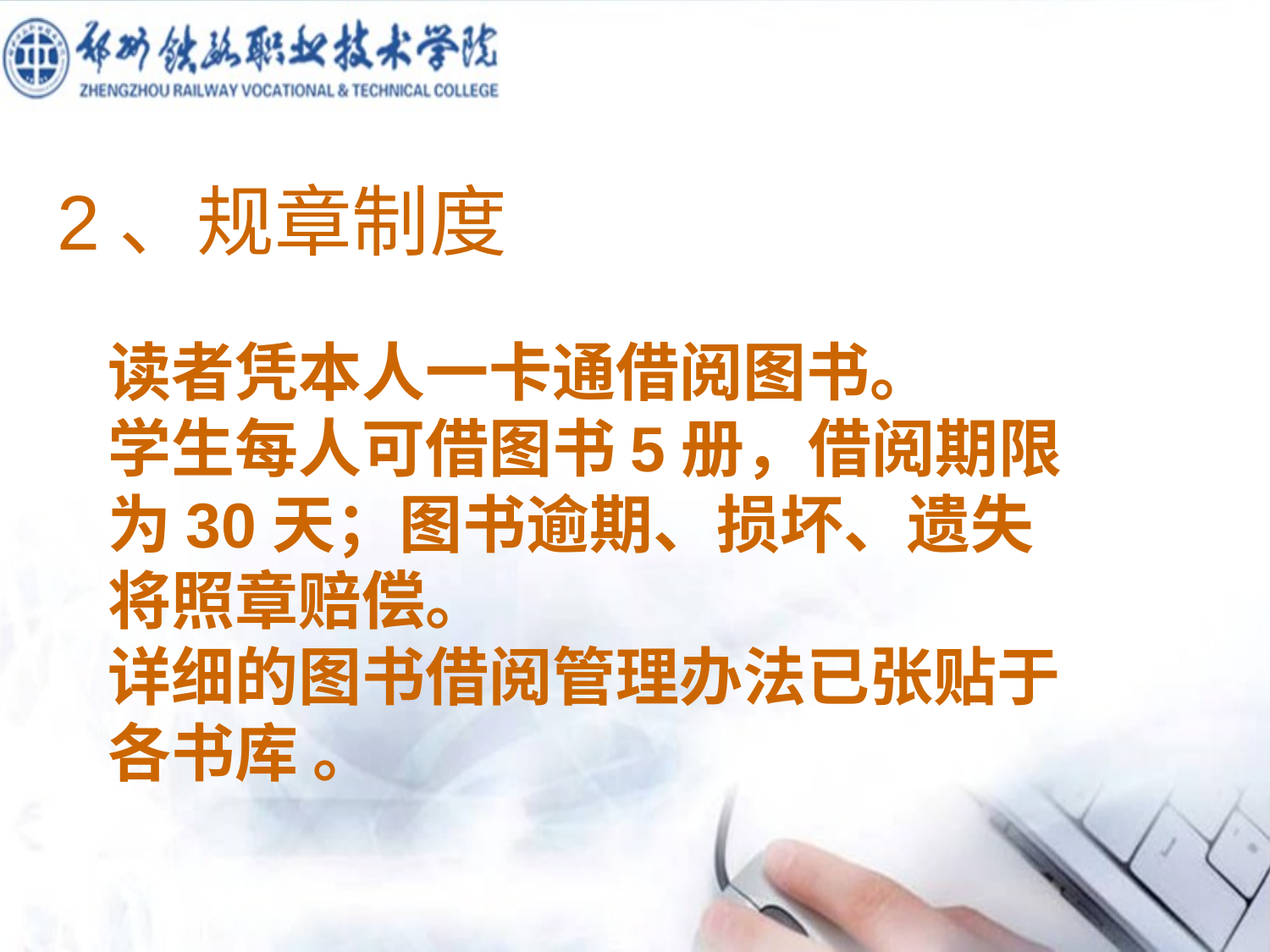

2、规章制度
读者凭本人一卡通借阅图书。
学生每人可借图书5册，借阅期限为30天；图书逾期、损坏、遗失将照章赔偿。
详细的图书借阅管理办法已张贴于各书库 。